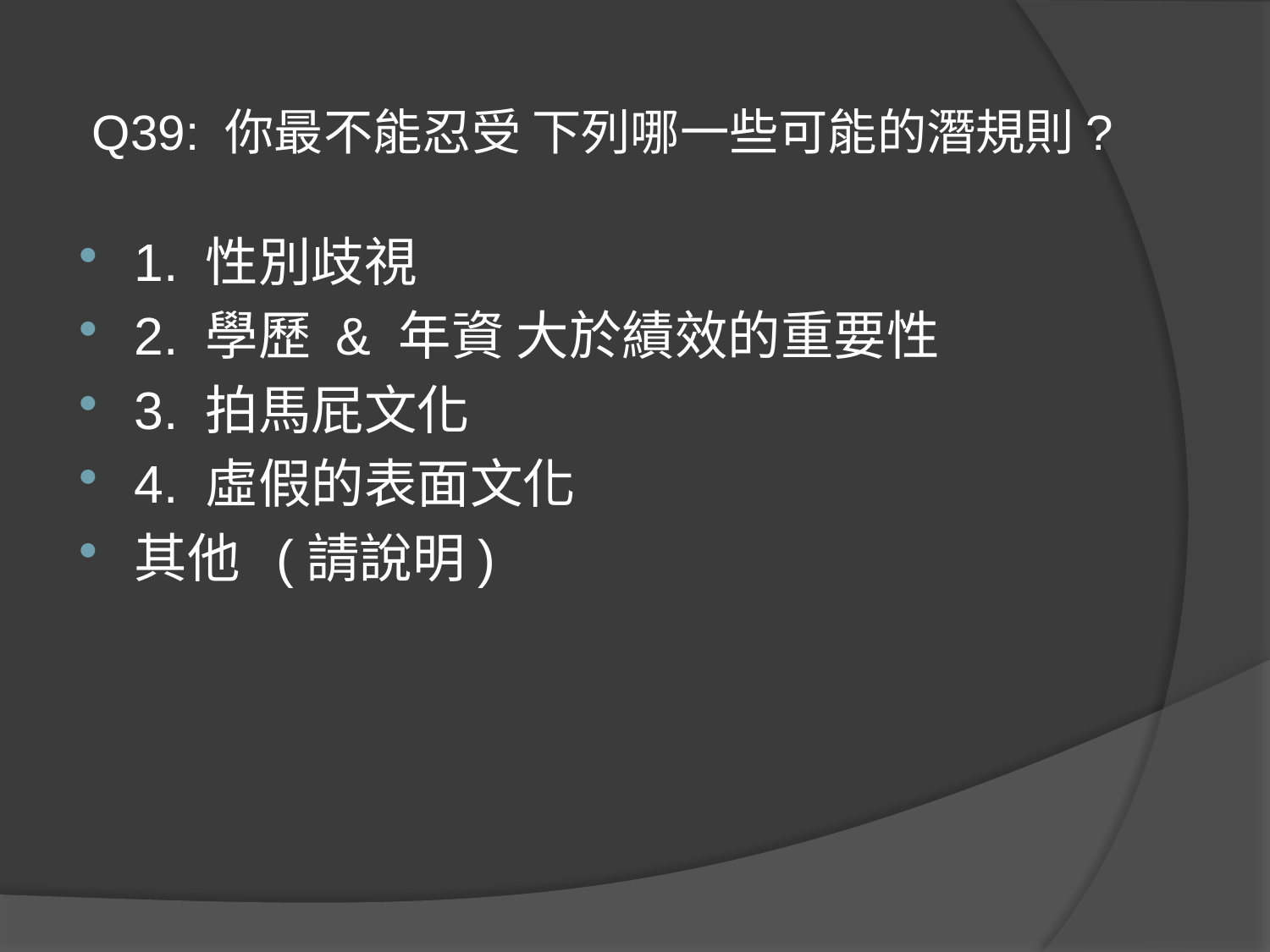

# Q39: 你最不能忍受 下列哪一些可能的潛規則?
1. 性別歧視
2. 學歷 & 年資 大於績效的重要性
3. 拍馬屁文化
4. 虛假的表面文化
其他  (請說明)